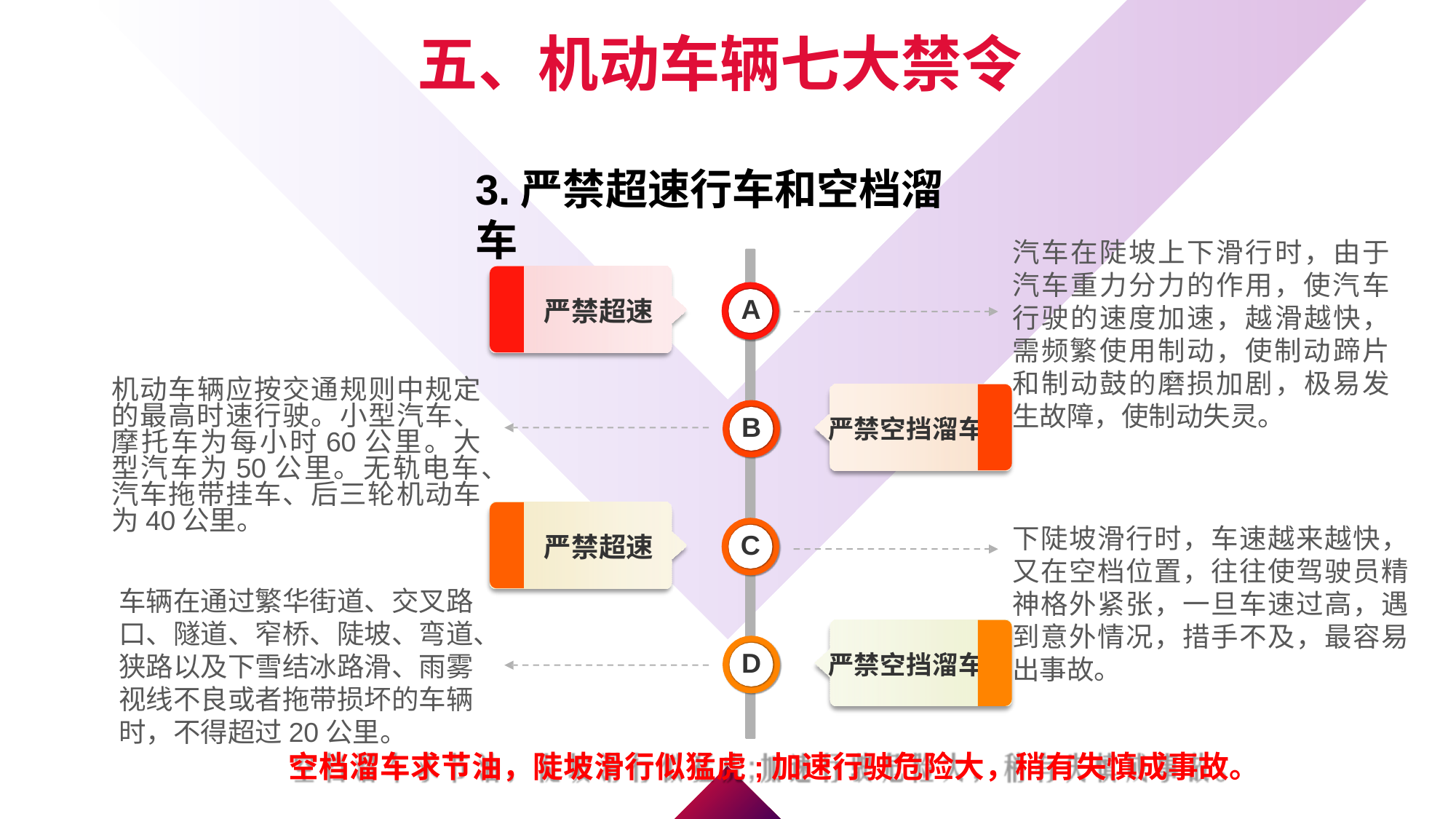

五、机动车辆七大禁令
3.严禁超速行车和空档溜车
汽车在陡坡上下滑行时，由于汽车重力分力的作用，使汽车行驶的速度加速，越滑越快，需频繁使用制动，使制动蹄片和制动鼓的磨损加剧，极易发生故障，使制动失灵。

A
严禁超速

机动车辆应按交通规则中规定的最高时速行驶。小型汽车、摩托车为每小时60公里。大型汽车为50公里。无轨电车、汽车拖带挂车、后三轮机动车为40公里。

B
严禁空挡溜车

下陡坡滑行时，车速越来越快，又在空档位置，往往使驾驶员精神格外紧张，一旦车速过高，遇到意外情况，措手不及，最容易出事故。

C
严禁超速

车辆在通过繁华街道、交叉路口、隧道、窄桥、陡坡、弯道、狭路以及下雪结冰路滑、雨雾视线不良或者拖带损坏的车辆时，不得超过20公里。

D
严禁空挡溜车

空档溜车求节油，陡坡滑行似猛虎;加速行驶危险大，稍有失慎成事故。